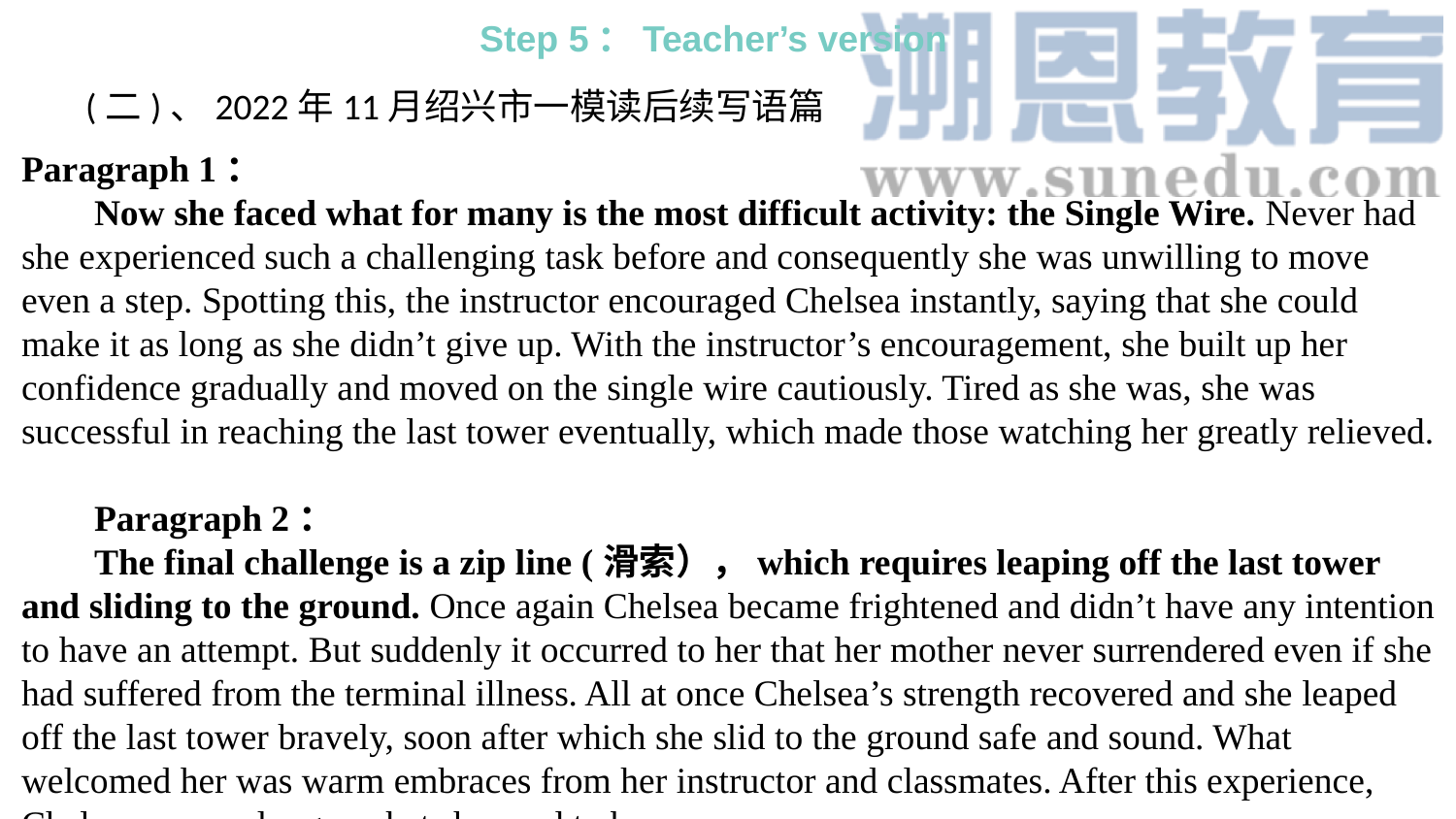

Step 5：Teacher’s version
 (二)、2022年11月绍兴市一模读后续写语篇
Paragraph 1：
Now she faced what for many is the most difficult activity: the Single Wire. Never had she experienced such a challenging task before and consequently she was unwilling to move even a step. Spotting this, the instructor encouraged Chelsea instantly, saying that she could make it as long as she didn’t give up. With the instructor’s encouragement, she built up her confidence gradually and moved on the single wire cautiously. Tired as she was, she was successful in reaching the last tower eventually, which made those watching her greatly relieved.
Paragraph 2：
The final challenge is a zip line (滑索），which requires leaping off the last tower and sliding to the ground. Once again Chelsea became frightened and didn’t have any intention to have an attempt. But suddenly it occurred to her that her mother never surrendered even if she had suffered from the terminal illness. All at once Chelsea’s strength recovered and she leaped off the last tower bravely, soon after which she slid to the ground safe and sound. What welcomed her was warm embraces from her instructor and classmates. After this experience, Chelsea was no longer what she used to be.